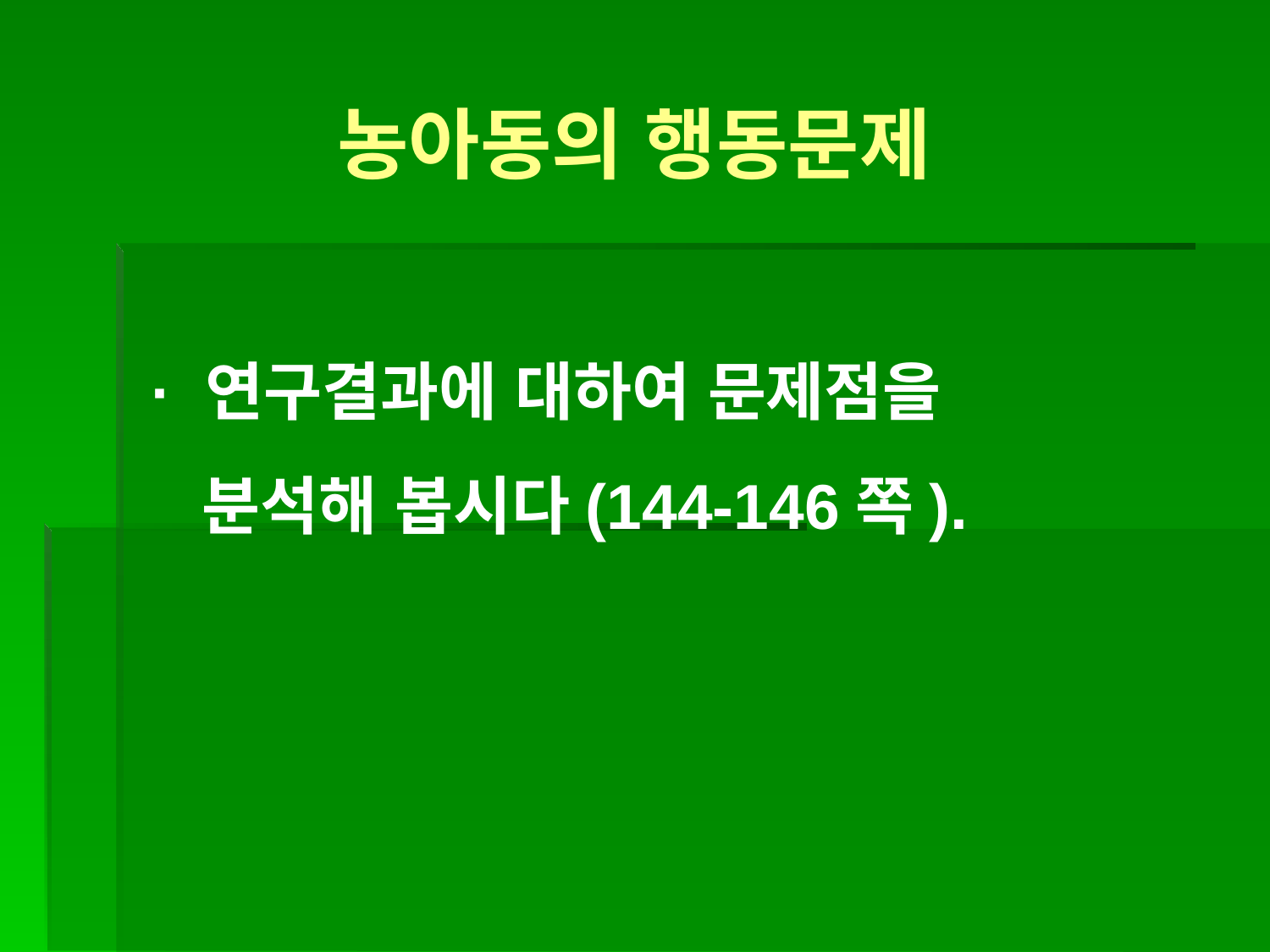

농아동의 행동문제
· 연구결과에 대하여 문제점을
  분석해 봅시다(144-146쪽).